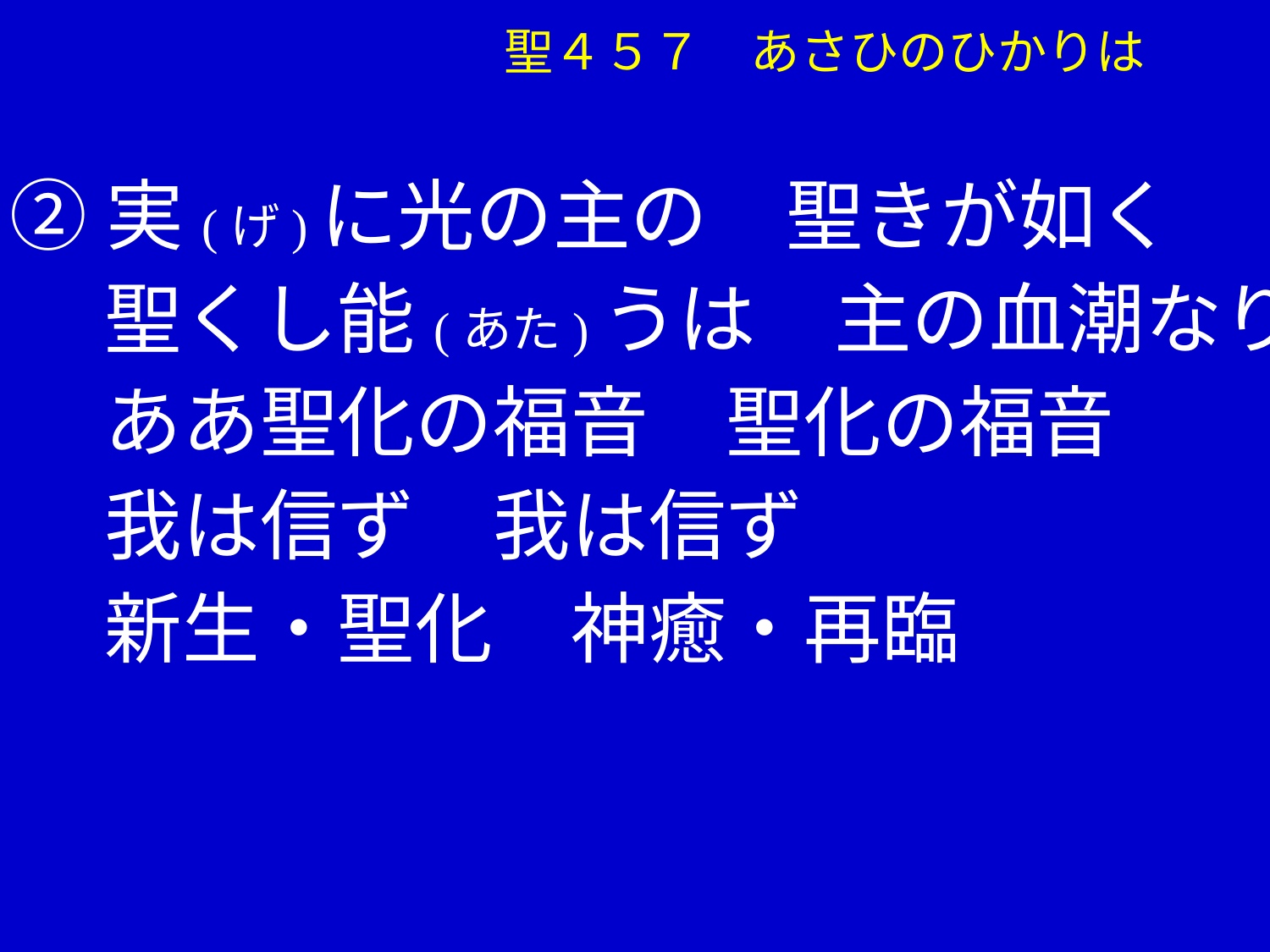

聖４５７　あさひのひかりは
 ②実(げ)に光の主の　聖きが如く
　  聖くし能(あた)うは　主の血潮なり
　  ああ聖化の福音　聖化の福音
　  我は信ず　我は信ず
　  新生・聖化　神癒・再臨